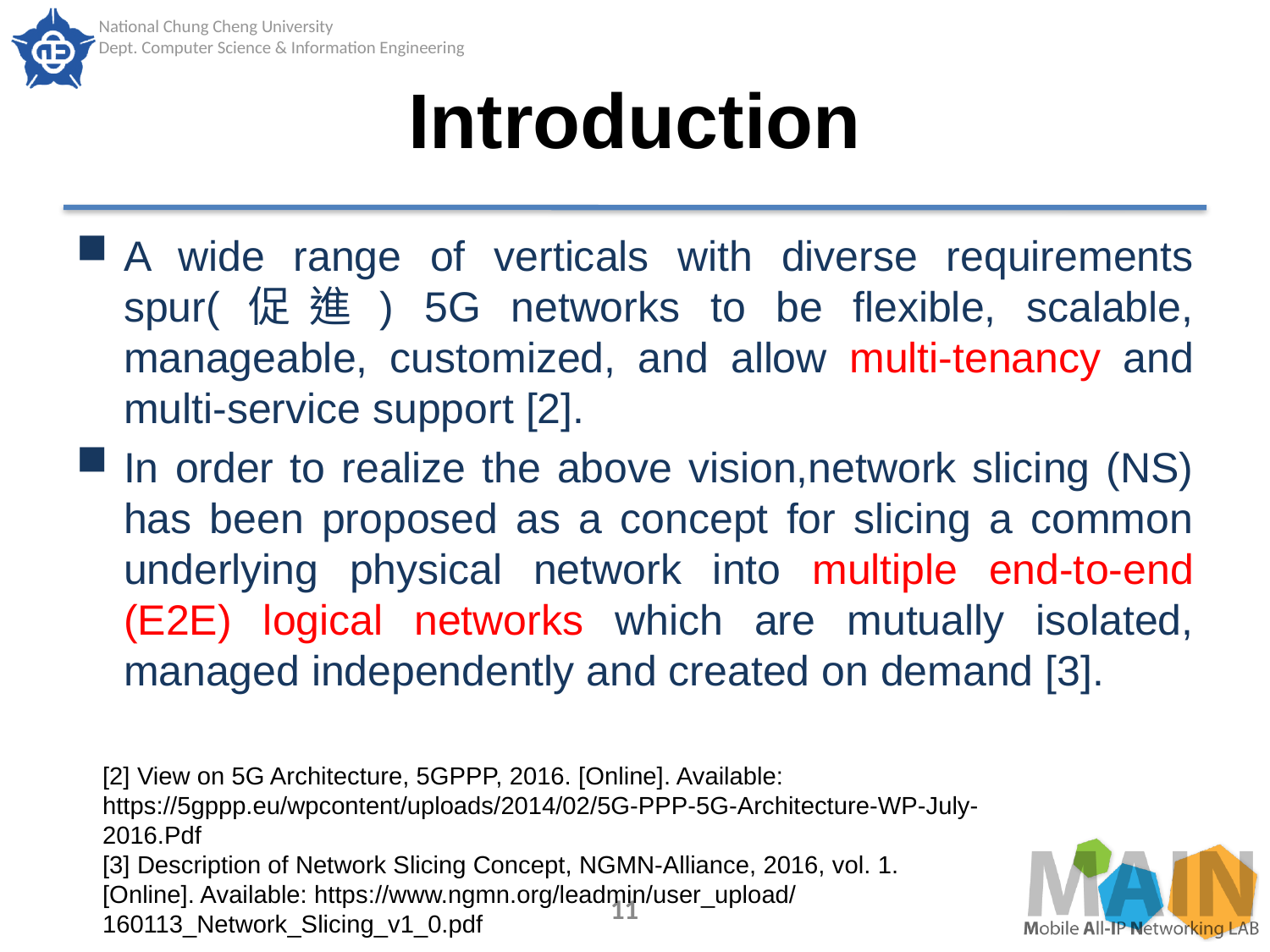

# Introduction
A wide range of verticals with diverse requirements spur(促進) 5G networks to be flexible, scalable, manageable, customized, and allow multi-tenancy and multi-service support [2].
In order to realize the above vision,network slicing (NS) has been proposed as a concept for slicing a common underlying physical network into multiple end-to-end (E2E) logical networks which are mutually isolated, managed independently and created on demand [3].

[2] View on 5G Architecture, 5GPPP, 2016. [Online]. Available: https://5gppp.eu/wpcontent/uploads/2014/02/5G-PPP-5G-Architecture-WP-July-
2016.Pdf
[3] Description of Network Slicing Concept, NGMN-Alliance, 2016, vol. 1.
[Online]. Available: https://www.ngmn.org/leadmin/user_upload/
160113_Network_Slicing_v1_0.pdf
11